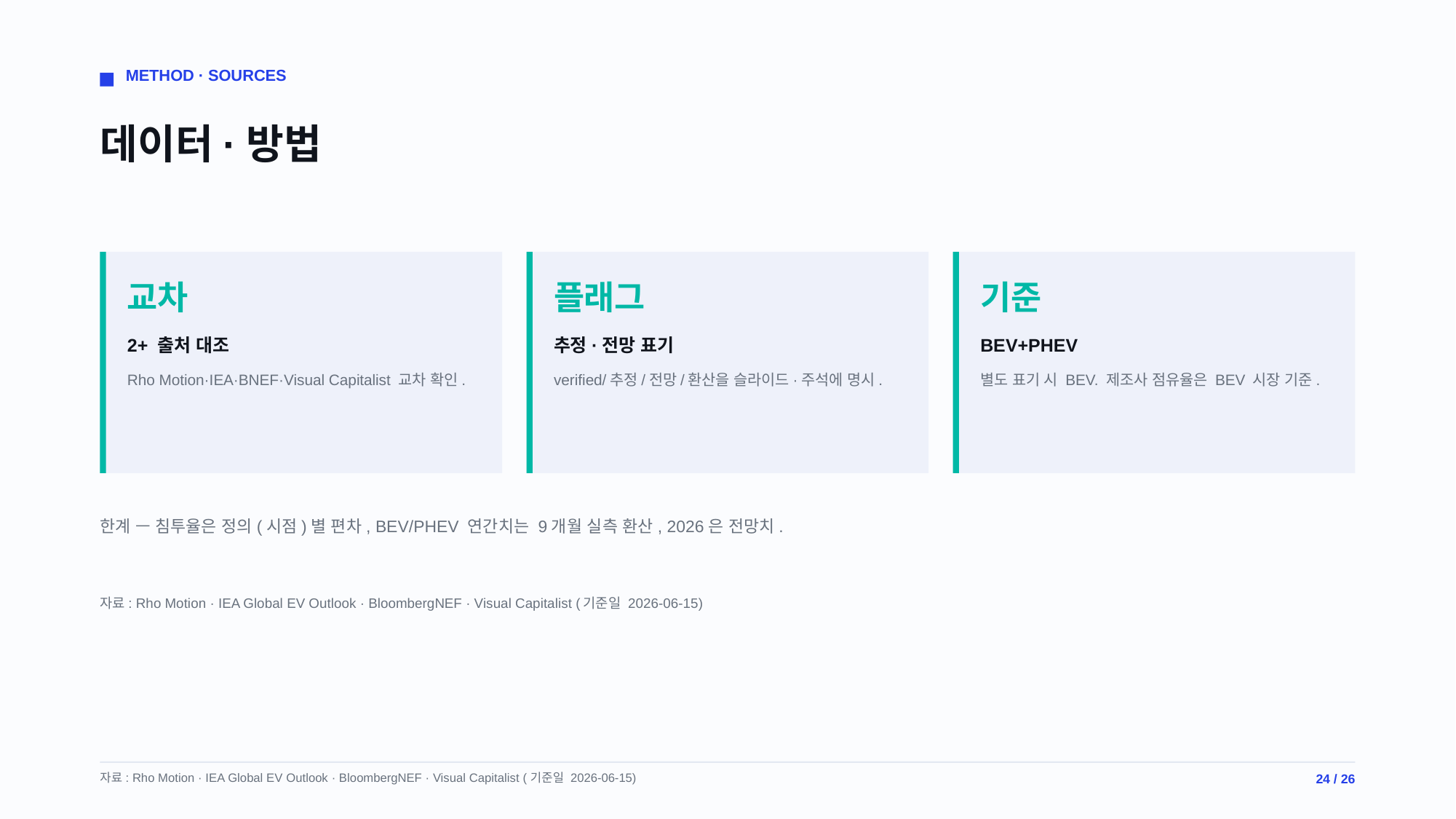

METHOD · SOURCES

데이터·방법

교차
플래그
기준
2+ 출처 대조
추정·전망 표기
BEV+PHEV
Rho Motion·IEA·BNEF·Visual Capitalist 교차 확인.
verified/추정/전망/환산을 슬라이드·주석에 명시.
별도 표기 시 BEV. 제조사 점유율은 BEV 시장 기준.
한계 — 침투율은 정의(시점)별 편차, BEV/PHEV 연간치는 9개월 실측 환산, 2026은 전망치.
자료: Rho Motion · IEA Global EV Outlook · BloombergNEF · Visual Capitalist (기준일 2026-06-15)

자료: Rho Motion · IEA Global EV Outlook · BloombergNEF · Visual Capitalist (기준일 2026-06-15)
24 / 26